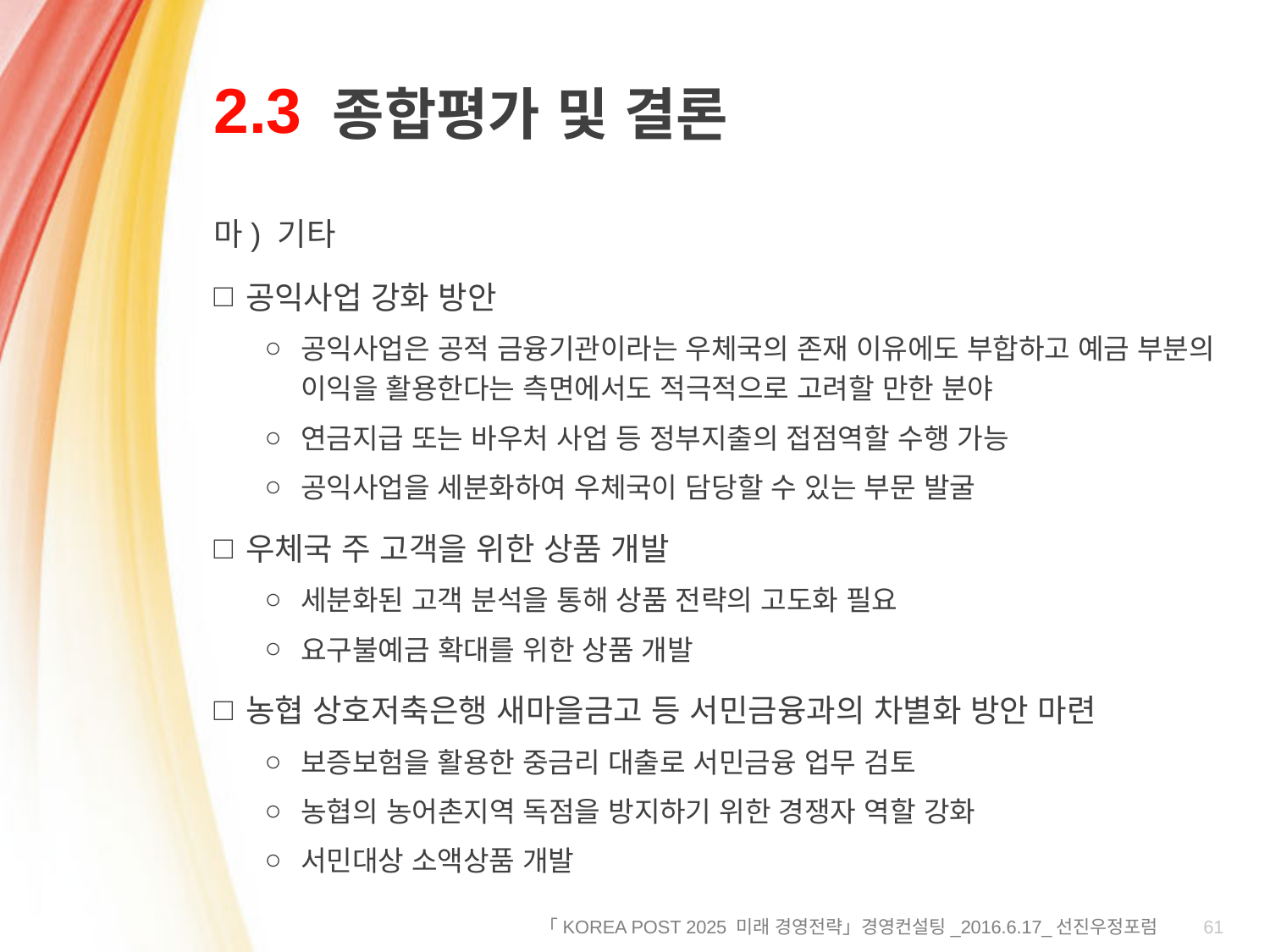

# 2.3
종합평가 및 결론

마) 기타
공익사업 강화 방안
공익사업은 공적 금융기관이라는 우체국의 존재 이유에도 부합하고 예금 부분의 이익을 활용한다는 측면에서도 적극적으로 고려할 만한 분야
연금지급 또는 바우처 사업 등 정부지출의 접점역할 수행 가능
공익사업을 세분화하여 우체국이 담당할 수 있는 부문 발굴
우체국 주 고객을 위한 상품 개발
세분화된 고객 분석을 통해 상품 전략의 고도화 필요
요구불예금 확대를 위한 상품 개발
농협 상호저축은행 새마을금고 등 서민금융과의 차별화 방안 마련
보증보험을 활용한 중금리 대출로 서민금융 업무 검토
농협의 농어촌지역 독점을 방지하기 위한 경쟁자 역할 강화
서민대상 소액상품 개발

61